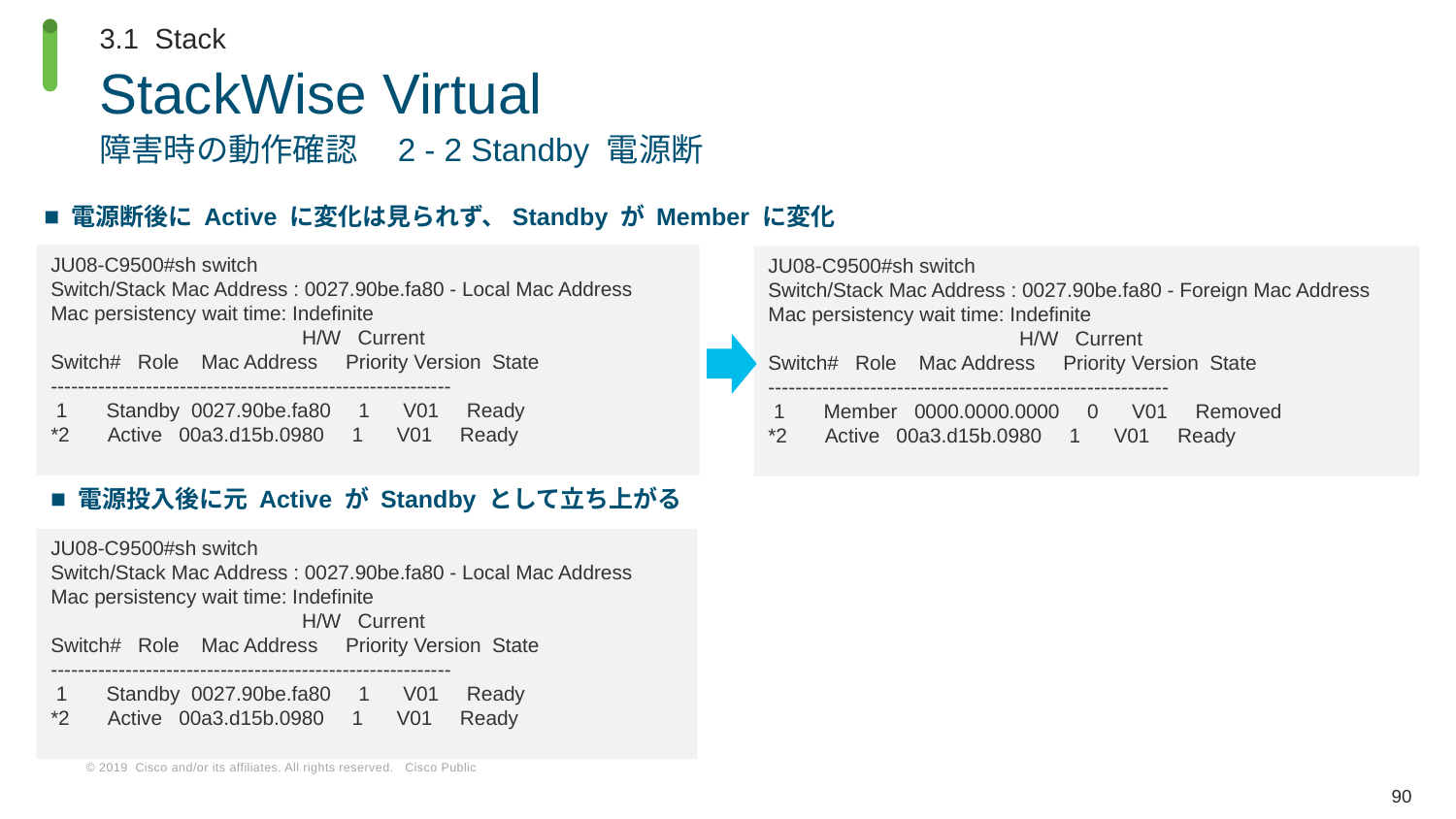

3.1  Stack
# StackWise Virtual
障害時の動作確認　2 - 2 Standby 電源断
電源断後に Active に変化は見られず、Standby が Member に変化
JU08-C9500#sh switch
Switch/Stack Mac Address : 0027.90be.fa80 - Local Mac Address
Mac persistency wait time: Indefinite
                                             H/W   Current
Switch#   Role    Mac Address     Priority Version  State
-----------------------------------------------------------
 1       Standby  0027.90be.fa80     1      V01     Ready
*2       Active   00a3.d15b.0980     1      V01     Ready
JU08-C9500#sh switch
Switch/Stack Mac Address : 0027.90be.fa80 - Foreign Mac Address
Mac persistency wait time: Indefinite
                                             H/W   Current
Switch#   Role    Mac Address     Priority Version  State
-----------------------------------------------------------
 1       Member   0000.0000.0000     0      V01     Removed
*2       Active   00a3.d15b.0980     1      V01     Ready

電源投入後に元 Active が Standby として立ち上がる
JU08-C9500#sh switch
Switch/Stack Mac Address : 0027.90be.fa80 - Local Mac Address
Mac persistency wait time: Indefinite
                                             H/W   Current
Switch#   Role    Mac Address     Priority Version  State
-----------------------------------------------------------
 1       Standby  0027.90be.fa80     1      V01     Ready
*2       Active   00a3.d15b.0980     1      V01     Ready
90